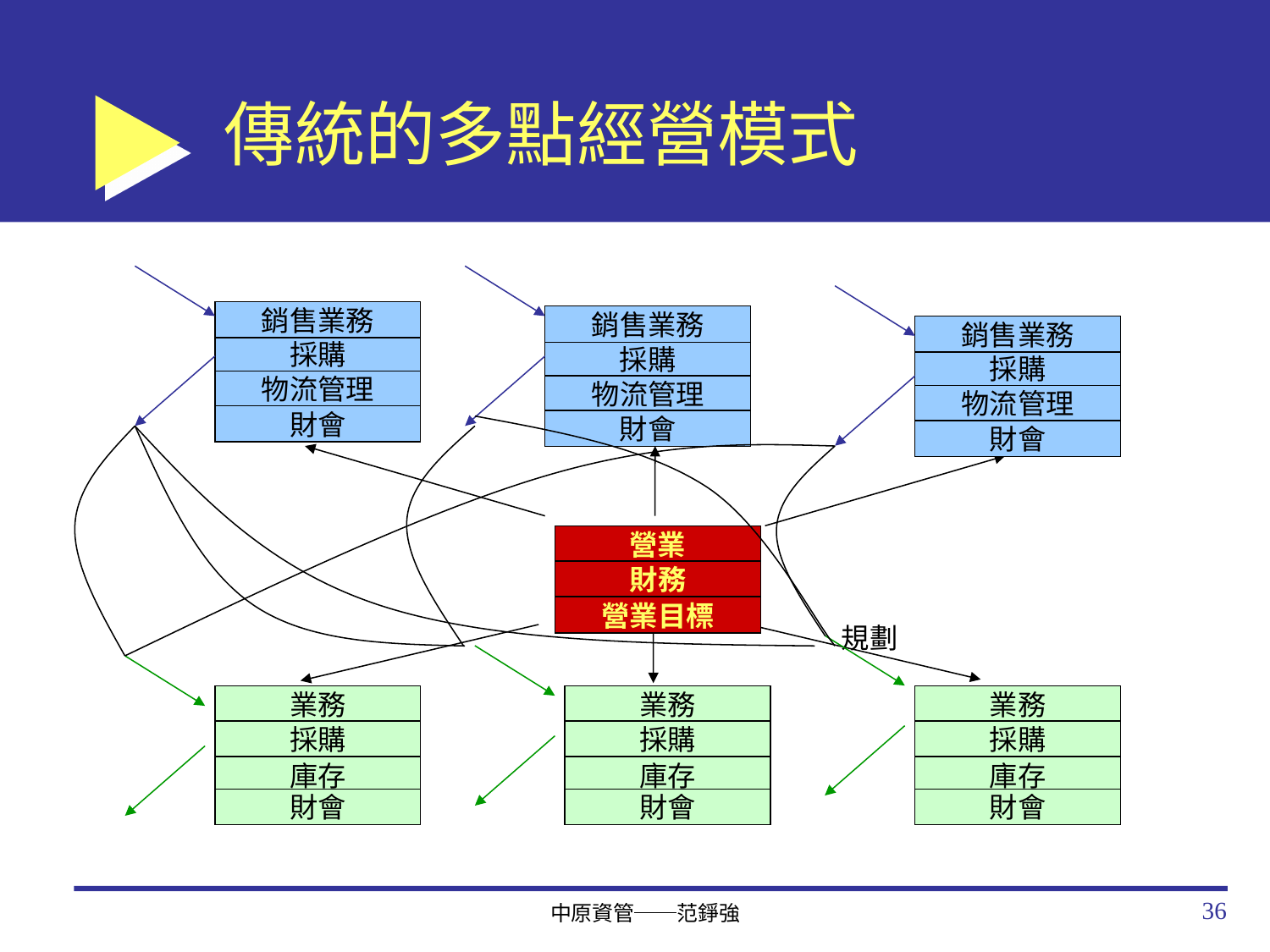

# 傳統的多點經營模式

銷售業務
採購
物流管理
財會

銷售業務
採購
物流管理
財會

銷售業務
採購
物流管理
財會

規劃
營業
財務
營業目標

業務
採購
庫存
財會

業務
採購
庫存
財會

業務
採購
庫存
財會

36